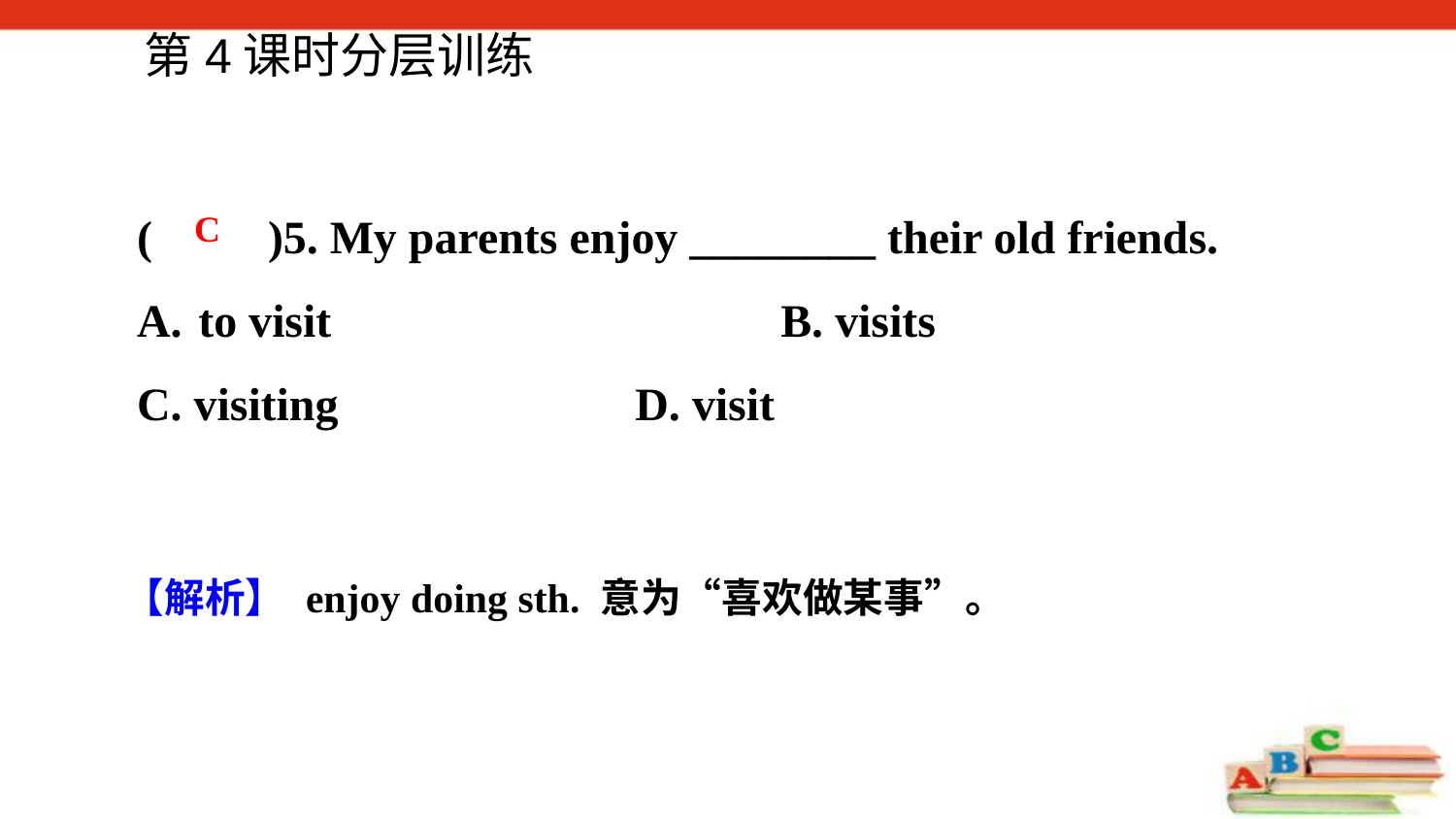

第4课时分层训练
(　　)5. My parents enjoy ________ their old friends.
to visit  			B. visits
C. visiting  		D. visit
C
  【解析】 enjoy doing sth. 意为“喜欢做某事”。